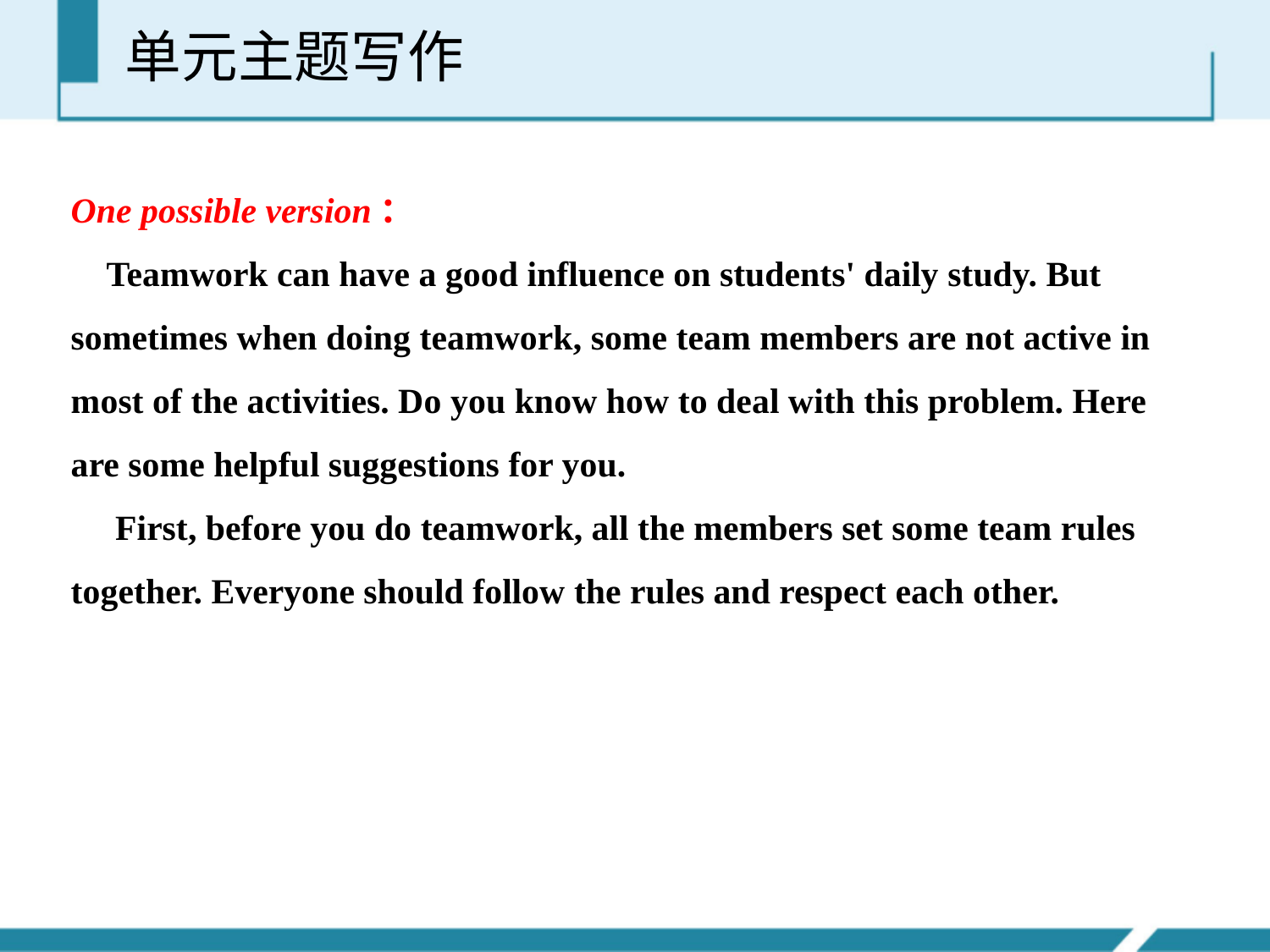

单元主题写作
One possible version：
    Teamwork can have a good influence on students' daily study. But sometimes when doing teamwork, some team members are not active in most of the activities. Do you know how to deal with this problem. Here are some helpful suggestions for you.
     First, before you do teamwork, all the members set some team rules together. Everyone should follow the rules and respect each other.